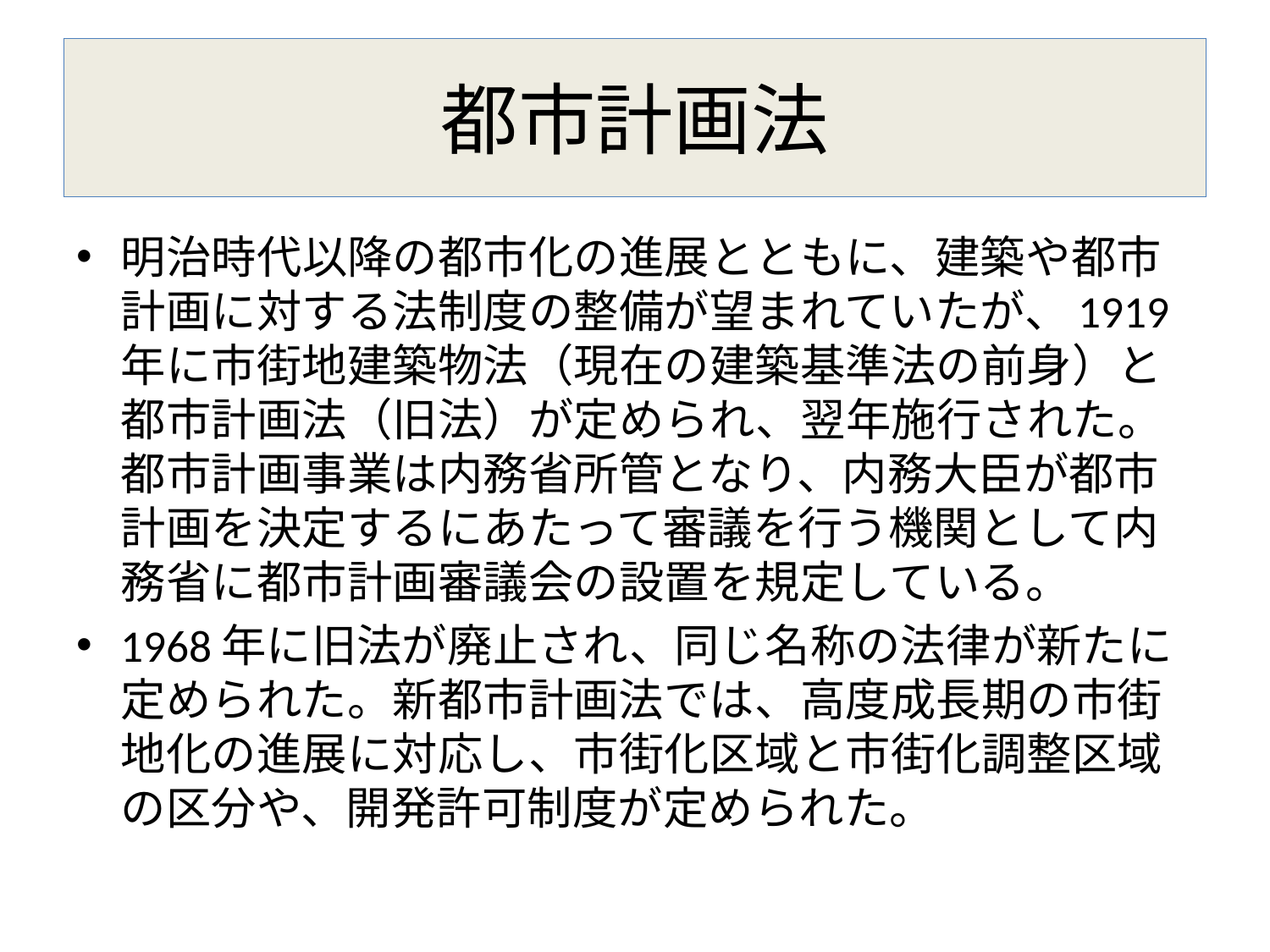

# 都市計画法
明治時代以降の都市化の進展とともに、建築や都市計画に対する法制度の整備が望まれていたが、1919年に市街地建築物法（現在の建築基準法の前身）と都市計画法（旧法）が定められ、翌年施行された。都市計画事業は内務省所管となり、内務大臣が都市計画を決定するにあたって審議を行う機関として内務省に都市計画審議会の設置を規定している。
1968年に旧法が廃止され、同じ名称の法律が新たに定められた。新都市計画法では、高度成長期の市街地化の進展に対応し、市街化区域と市街化調整区域の区分や、開発許可制度が定められた。